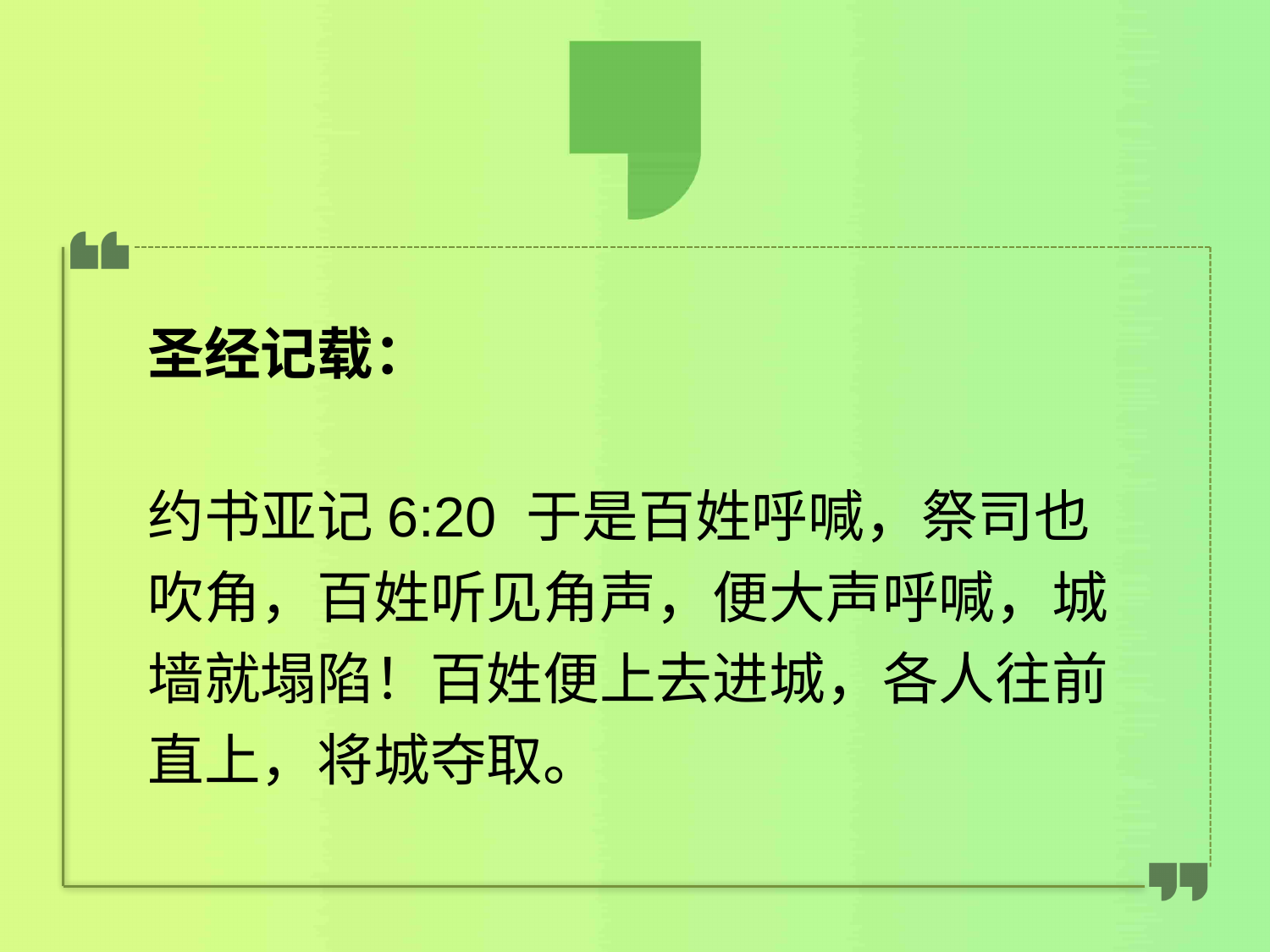

圣经记载：

约书亚记6:20 于是百姓呼喊，祭司也吹角，百姓听见角声，便大声呼喊，城墙就塌陷！百姓便上去进城，各人往前直上，将城夺取。